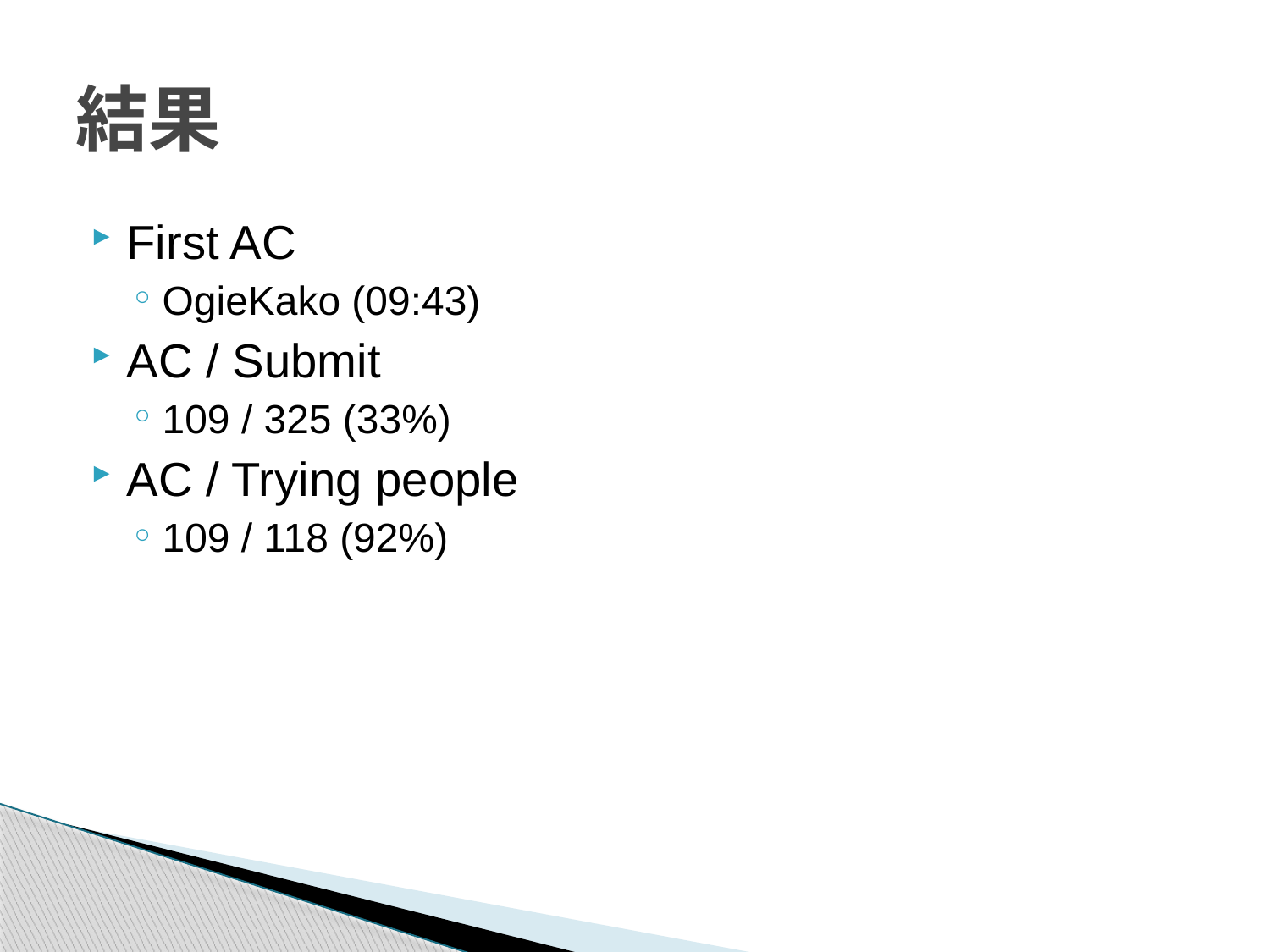

# 結果
First AC
OgieKako (09:43)
AC / Submit
109 / 325 (33%)
AC / Trying people
109 / 118 (92%)